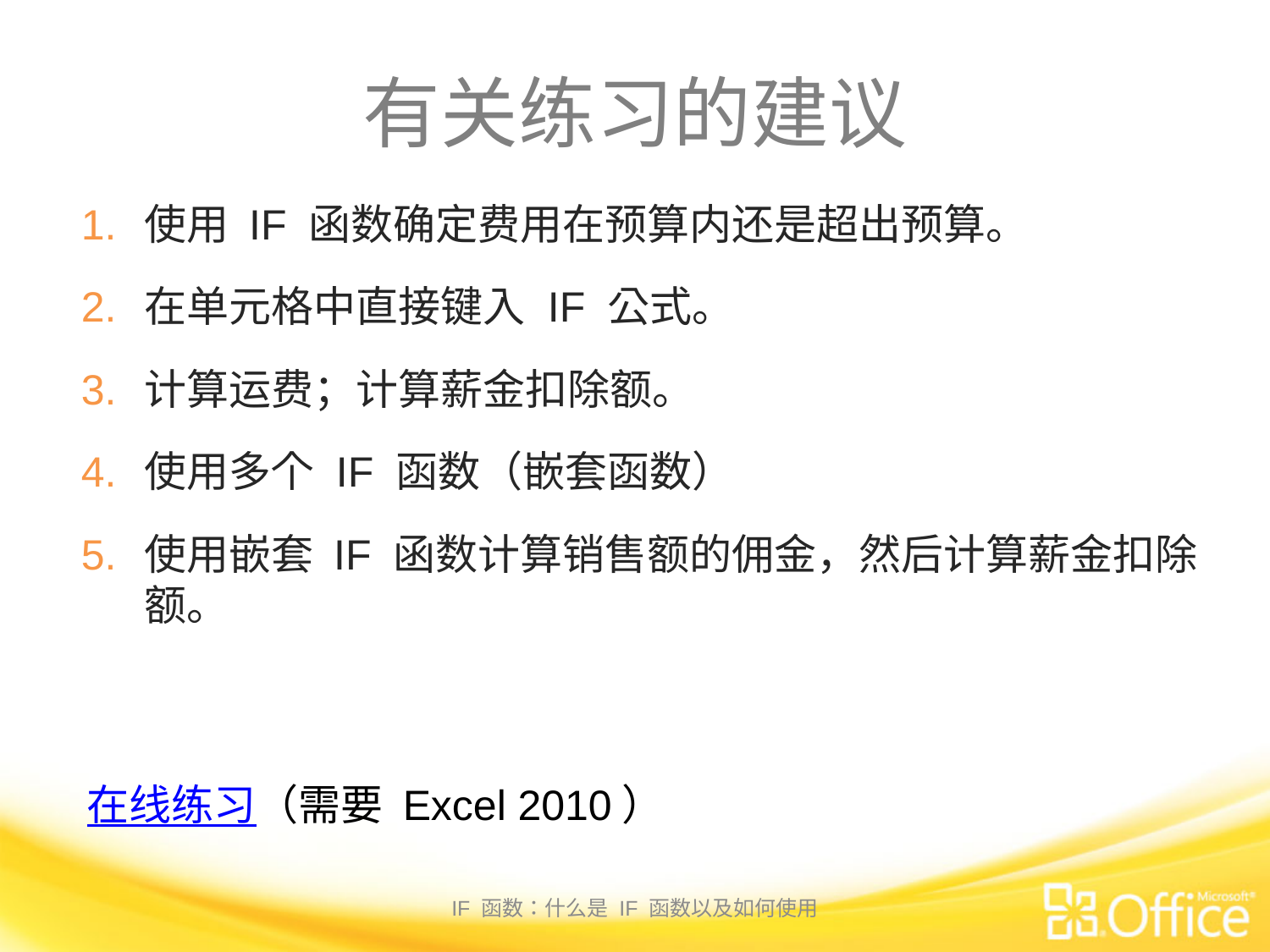

# 有关练习的建议
使用 IF 函数确定费用在预算内还是超出预算。
在单元格中直接键入 IF 公式。
计算运费；计算薪金扣除额。
使用多个 IF 函数（嵌套函数）
使用嵌套 IF 函数计算销售额的佣金，然后计算薪金扣除额。
在线练习（需要 Excel 2010）
IF 函数：什么是 IF 函数以及如何使用